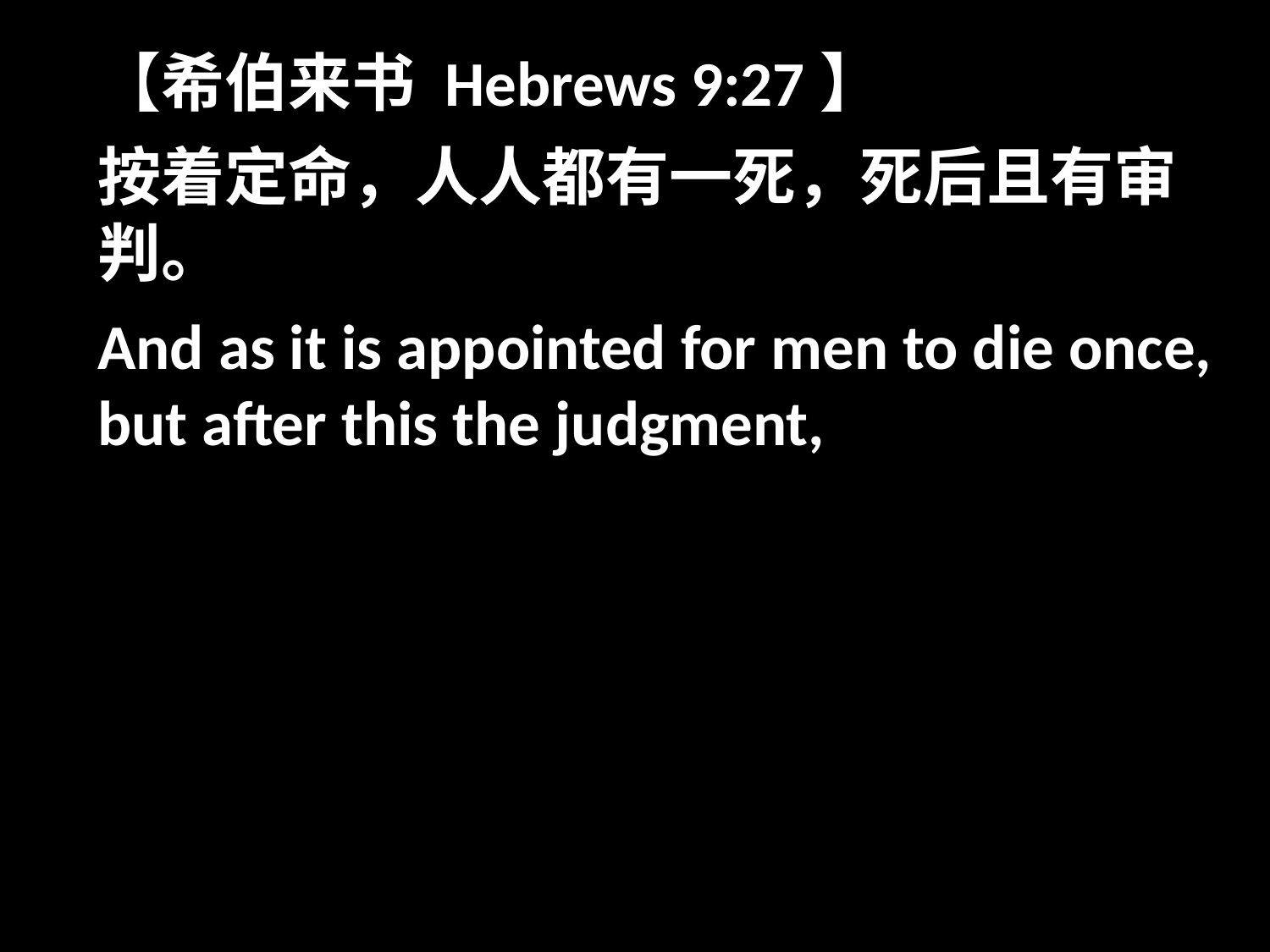

【希伯来书 Hebrews 9:27】
按着定命，人人都有一死，死后且有审判。
And as it is appointed for men to die once, but after this the judgment,